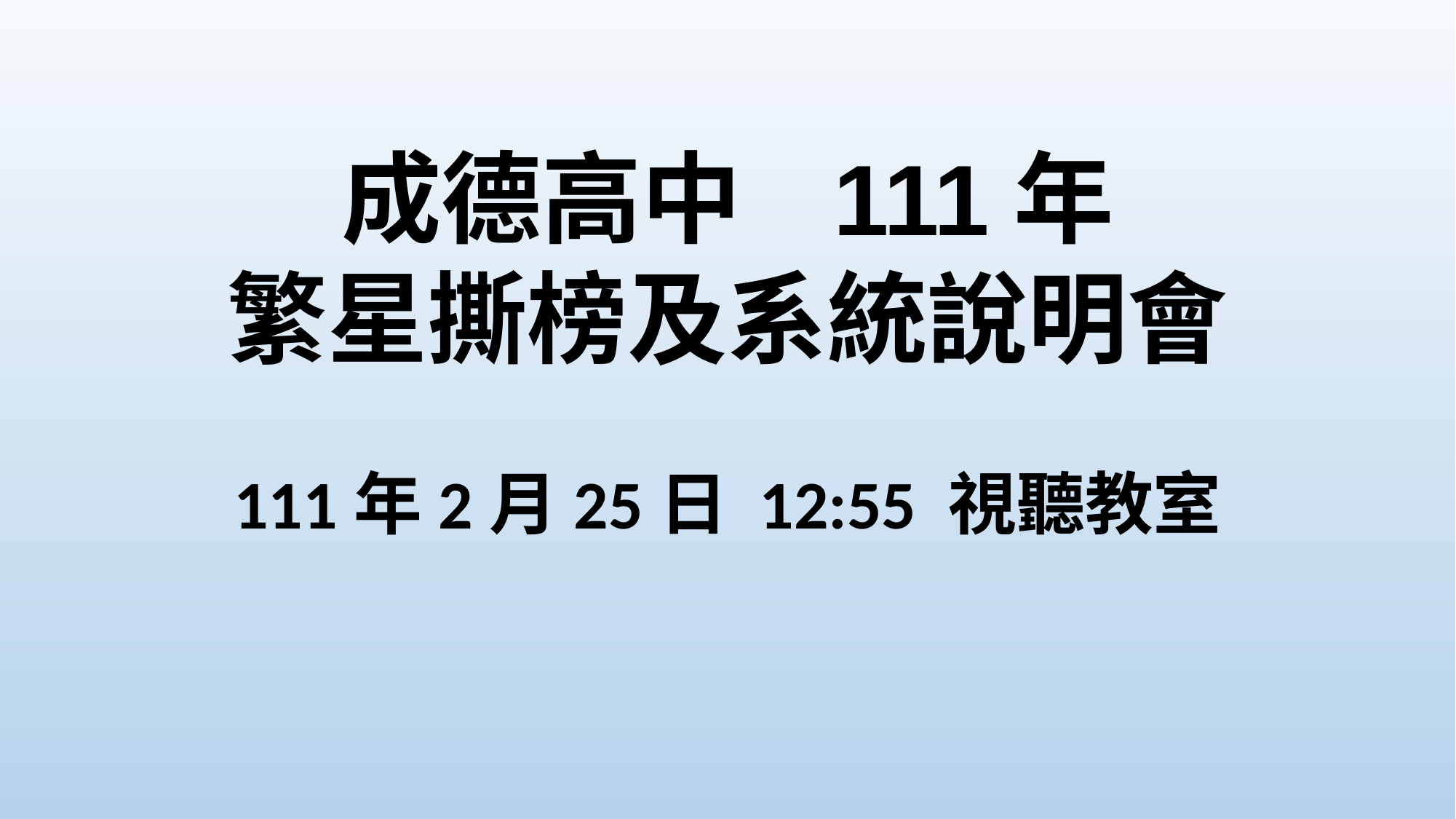

# 成德高中   111年 繁星撕榜及系統說明會
111年2月25日 12:55 視聽教室